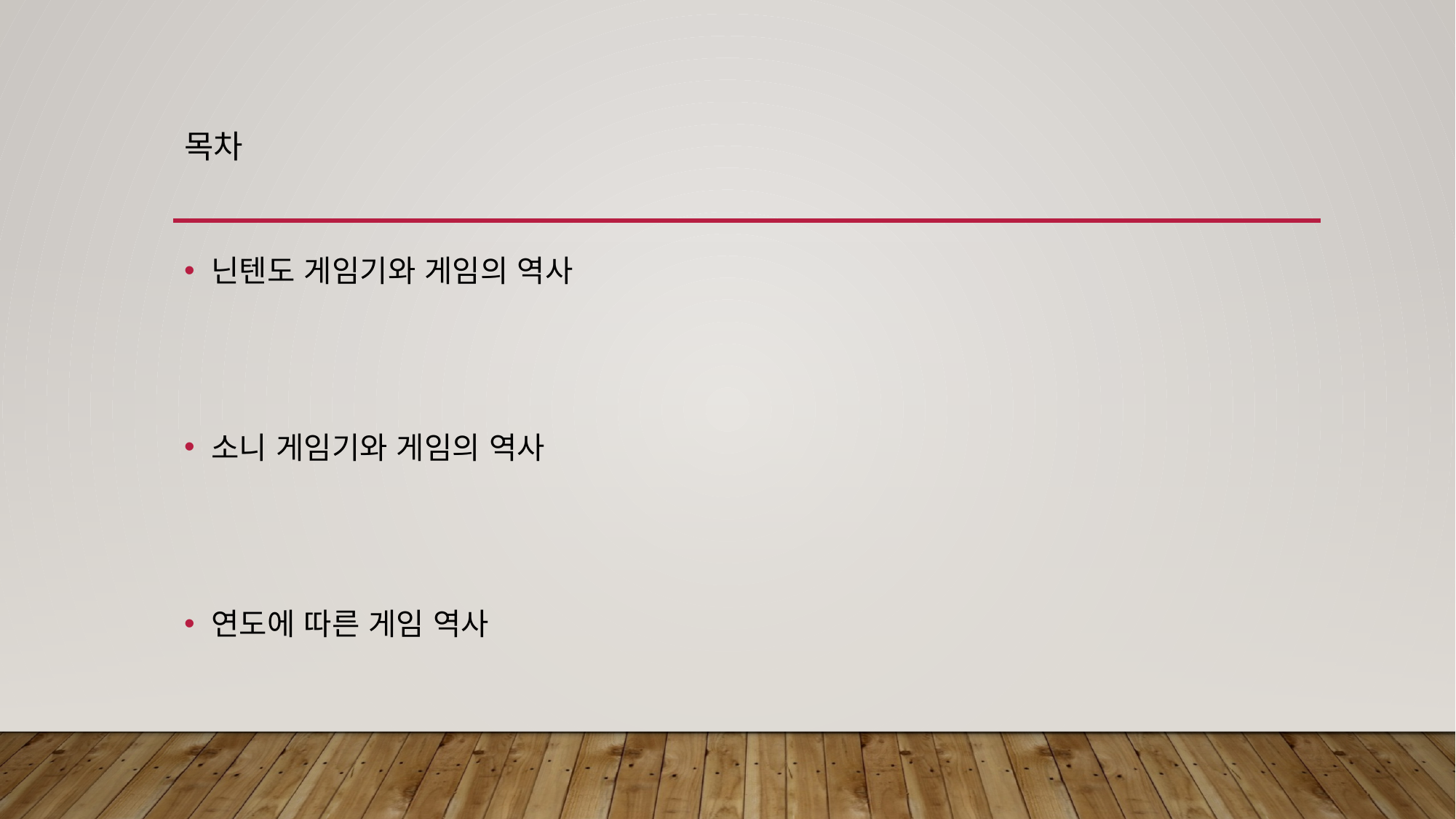

# 목차
닌텐도 게임기와 게임의 역사

소니 게임기와 게임의 역사

연도에 따른 게임 역사